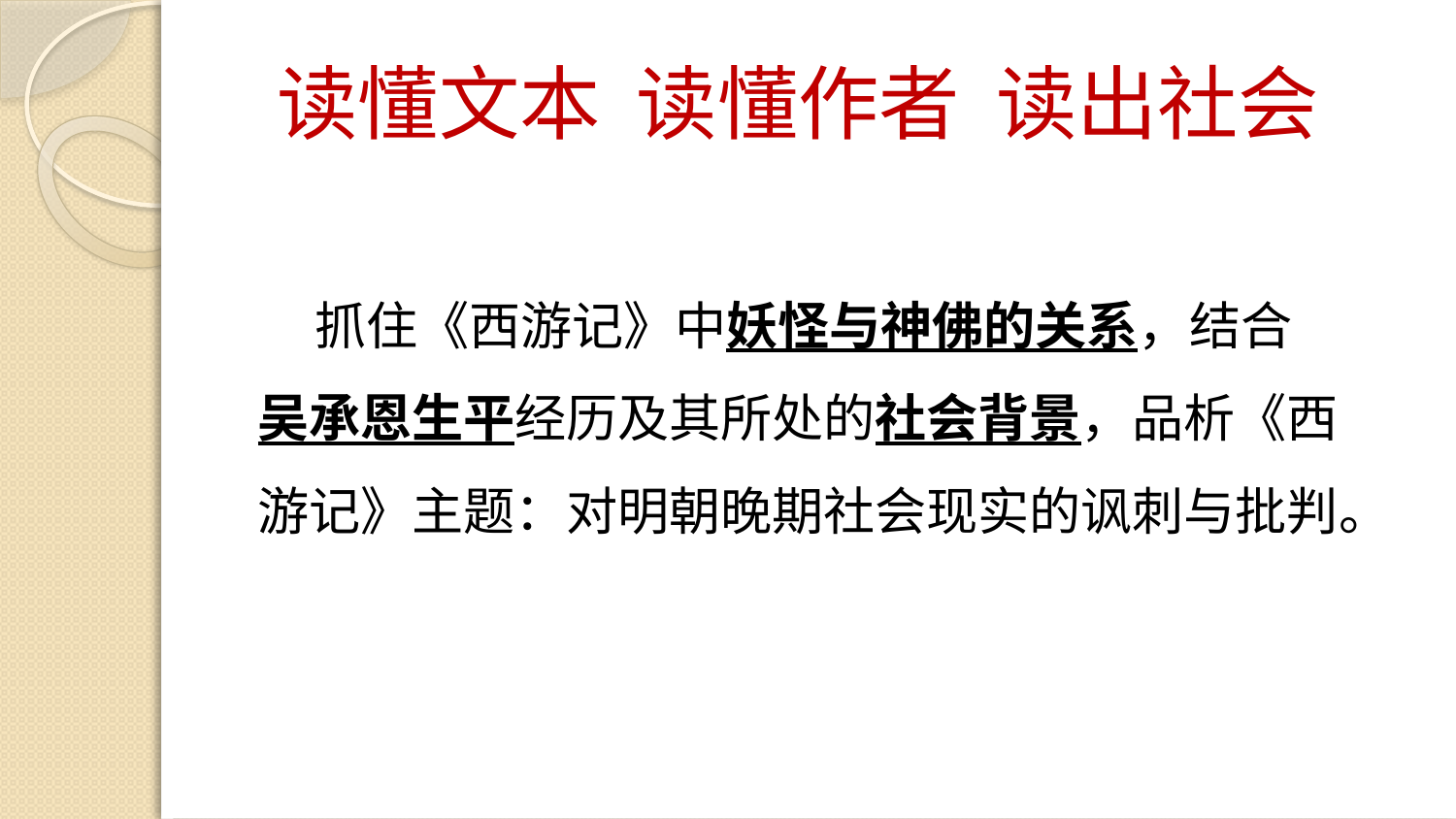

# 读懂文本  读懂作者  读出社会
    抓住《西游记》中妖怪与神佛的关系，结合吴承恩生平经历及其所处的社会背景，品析《西游记》主题：对明朝晚期社会现实的讽刺与批判。